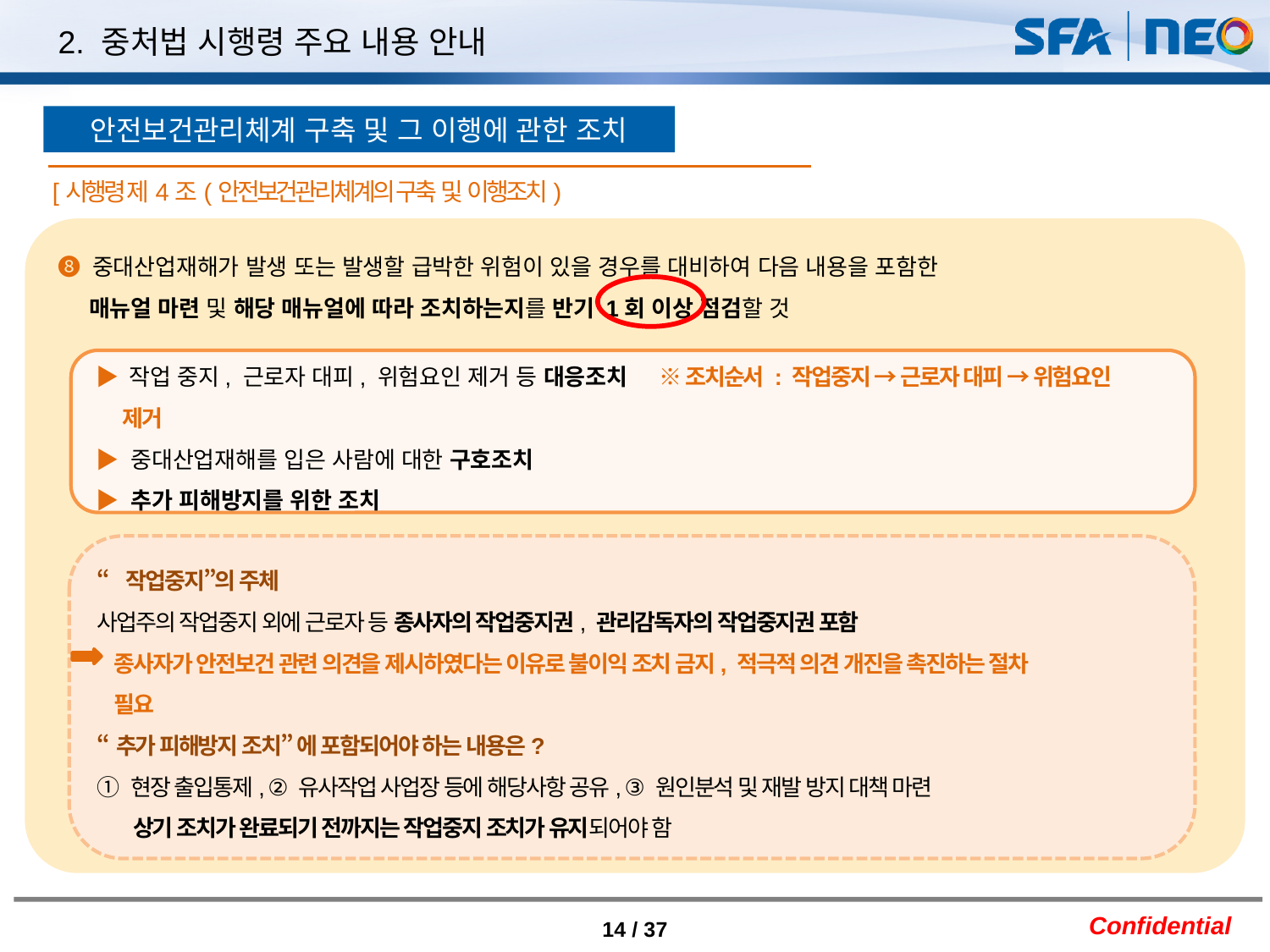

2. 중처법 시행령 주요 내용 안내
안전보건관리체계 구축 및 그 이행에 관한 조치
[시행령 제4조(안전보건관리체계의 구축  및  이행조치)

➑ 중대산업재해가 발생 또는 발생할 급박한 위험이 있을 경우를 대비하여 다음 내용을 포함한
    매뉴얼 마련 및 해당 매뉴얼에 따라 조치하는지를 반기 1회 이상 점검할 것

 ▶ 작업 중지, 근로자 대피, 위험요인 제거 등 대응조치     ※ 조치순서 : 작업중지 → 근로자 대피 → 위험요인
     제거
 ▶ 중대산업재해를 입은 사람에 대한 구호조치
 ▶ 추가 피해방지를 위한 조치
“작업중지”의 주체
사업주의 작업중지 외에 근로자 등 종사자의 작업중지권, 관리감독자의 작업중지권 포함
  종사자가 안전보건 관련 의견을 제시하였다는 이유로 불이익 조치 금지, 적극적 의견 개진을 촉진하는 절차
  필요
“추가 피해방지 조치” 에 포함되어야 하는 내용은?
① 현장 출입통제, ② 유사작업 사업장 등에 해당사항 공유, ③ 원인분석 및 재발 방지 대책 마련
      상기 조치가 완료되기 전까지는 작업중지 조치가 유지되어야 함